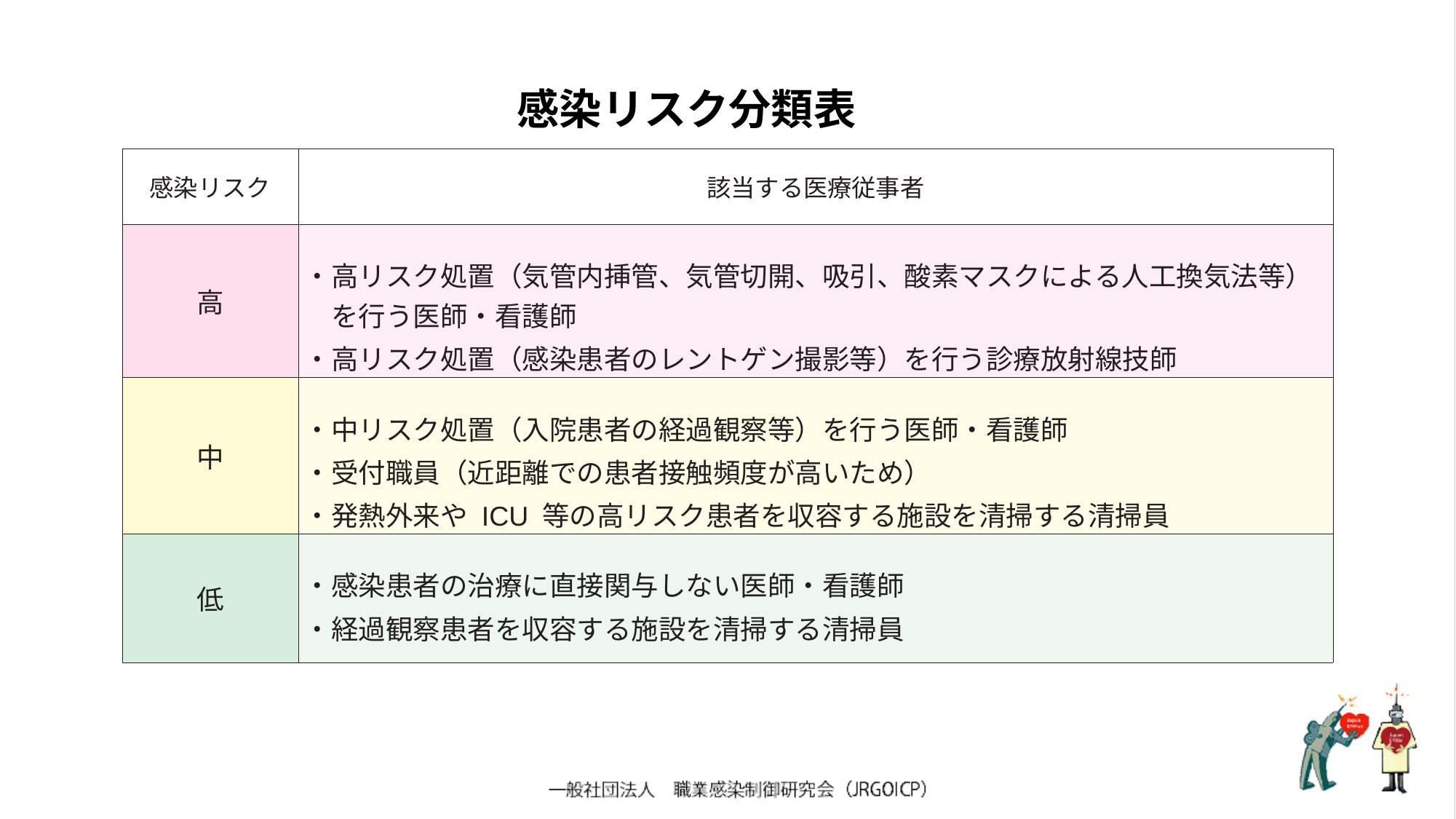

感染リスク分類表
| 感染リスク | 該当する医療従事者 |
| --- | --- |
| 高 | ・高リスク処置（気管内挿管、気管切開、吸引、酸素マスクによる人工換気法等） 　を行う医師・看護師 ・高リスク処置（感染患者のレントゲン撮影等）を行う診療放射線技師 |
| 中 | ・中リスク処置（入院患者の経過観察等）を行う医師・看護師 ・受付職員（近距離での患者接触頻度が高いため） ・発熱外来や ICU 等の高リスク患者を収容する施設を清掃する清掃員 |
| 低 | ・感染患者の治療に直接関与しない医師・看護師 ・経過観察患者を収容する施設を清掃する清掃員 |